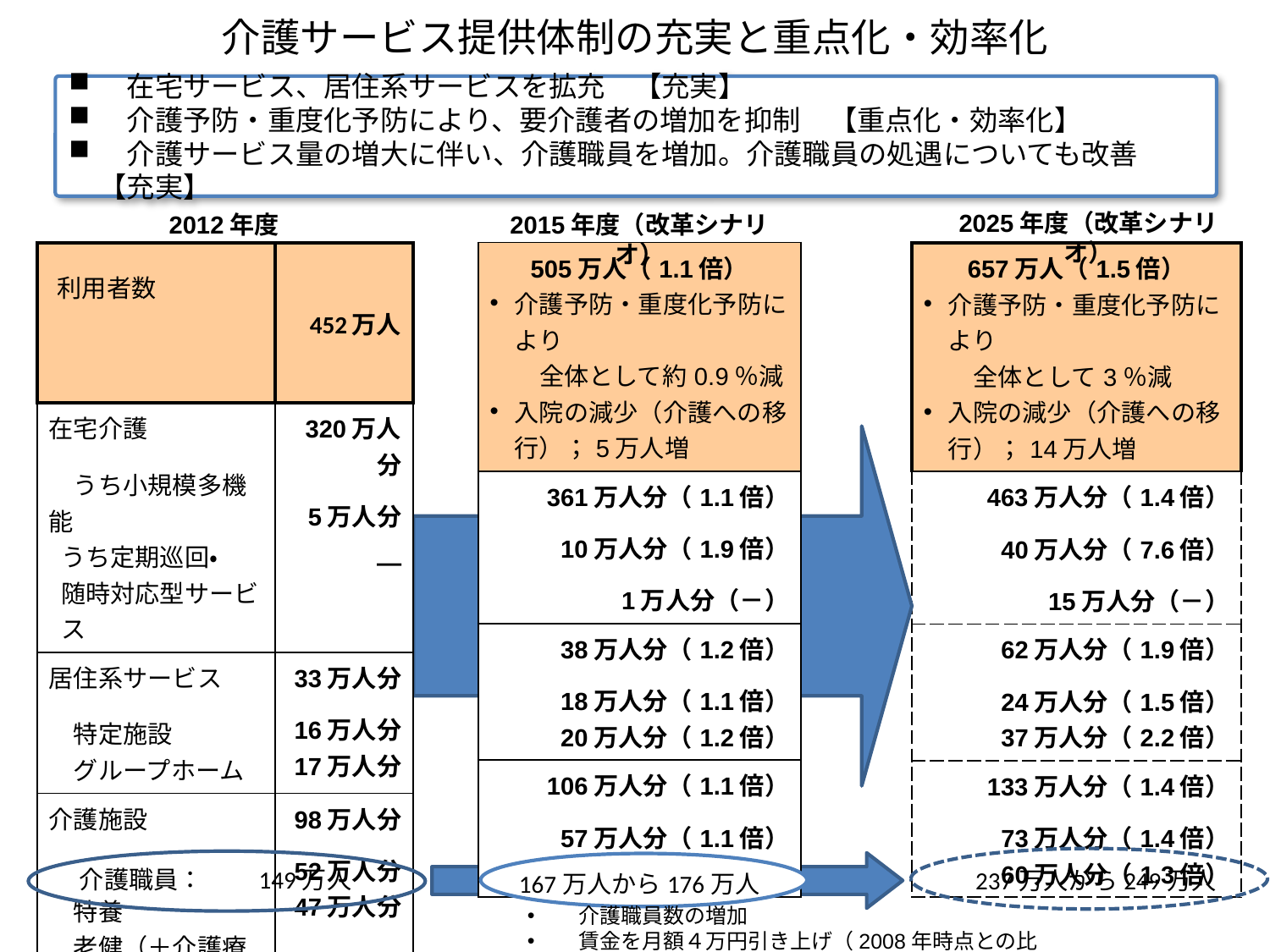

# 介護サービス提供体制の充実と重点化・効率化
　在宅サービス、居住系サービスを拡充　【充実】
　介護予防・重度化予防により、要介護者の増加を抑制　【重点化・効率化】
　介護サービス量の増大に伴い、介護職員を増加。介護職員の処遇についても改善　【充実】
2025年度（改革シナリオ）
2012年度
2015年度（改革シナリオ）
| 505万人（1.1倍） 介護予防・重度化予防により 　　全体として約0.9％減 入院の減少（介護への移行）；5万人増 |
| --- |
| 361万人分（1.1倍） 10万人分（1.9倍） 1万人分（－） |
| 38万人分（1.2倍） 18万人分（1.1倍） 20万人分（1.2倍） |
| 106万人分（1.1倍） 57万人分（1.1倍） 49万人分（1.0倍） |
| 657万人（1.5倍） 介護予防・重度化予防により 　　全体として3％減 入院の減少（介護への移行）；14万人増 |
| --- |
| 463万人分（1.4倍） 40万人分（7.6倍） 15万人分（－） |
| 62万人分（1.9倍） 24万人分（1.5倍） 37万人分（2.2倍） |
| 133万人分（1.4倍） 73万人分（1.4倍） 60万人分（1.3倍） |
| 利用者数 | 452万人 |
| --- | --- |
| 在宅介護 　 　うち小規模多機能 うち定期巡回・ 随時対応型サービス | 320万人分 5万人分 ― |
| 居住系サービス 　 　特定施設 　グループホーム | 33万人分 16万人分 17万人分 |
| 介護施設　　　　　　　　 　 　特養 　老健（＋介護療養） | 98万人分 52万人分 47万人分 |

237万人から249万人

介護職員：　　149万人

167万人から176万人
　介護職員数の増加
　賃金を月額４万円引き上げ（2008年時点との比較）